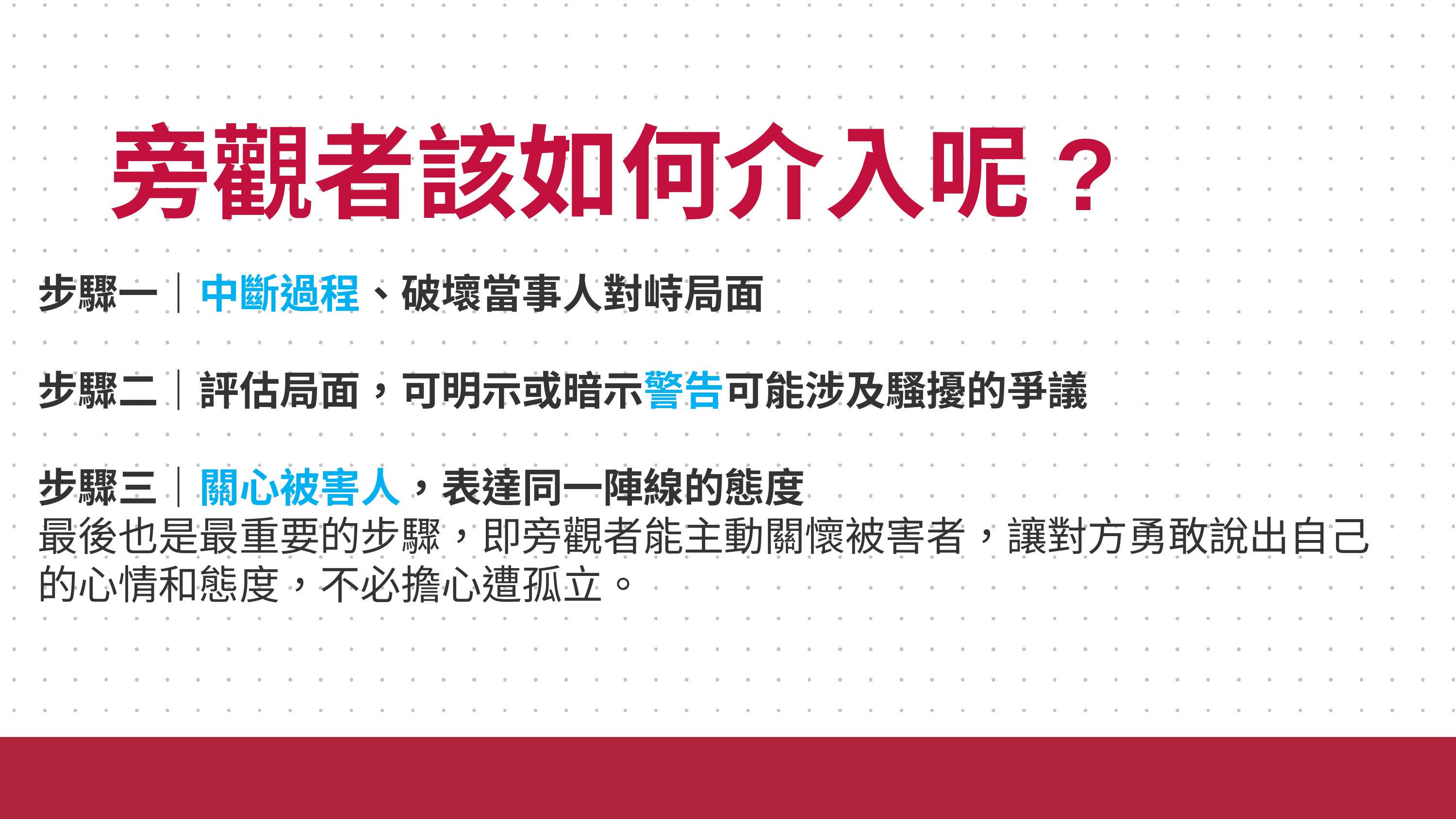

旁觀者該如何介入呢?
步驟一｜中斷過程、破壞當事人對峙局面

步驟二｜評估局面，可明示或暗示警告可能涉及騷擾的爭議

步驟三｜關心被害人，表達同一陣線的態度
最後也是最重要的步驟，即旁觀者能主動關懷被害者，讓對方勇敢說出自己的心情和態度，不必擔心遭孤立。